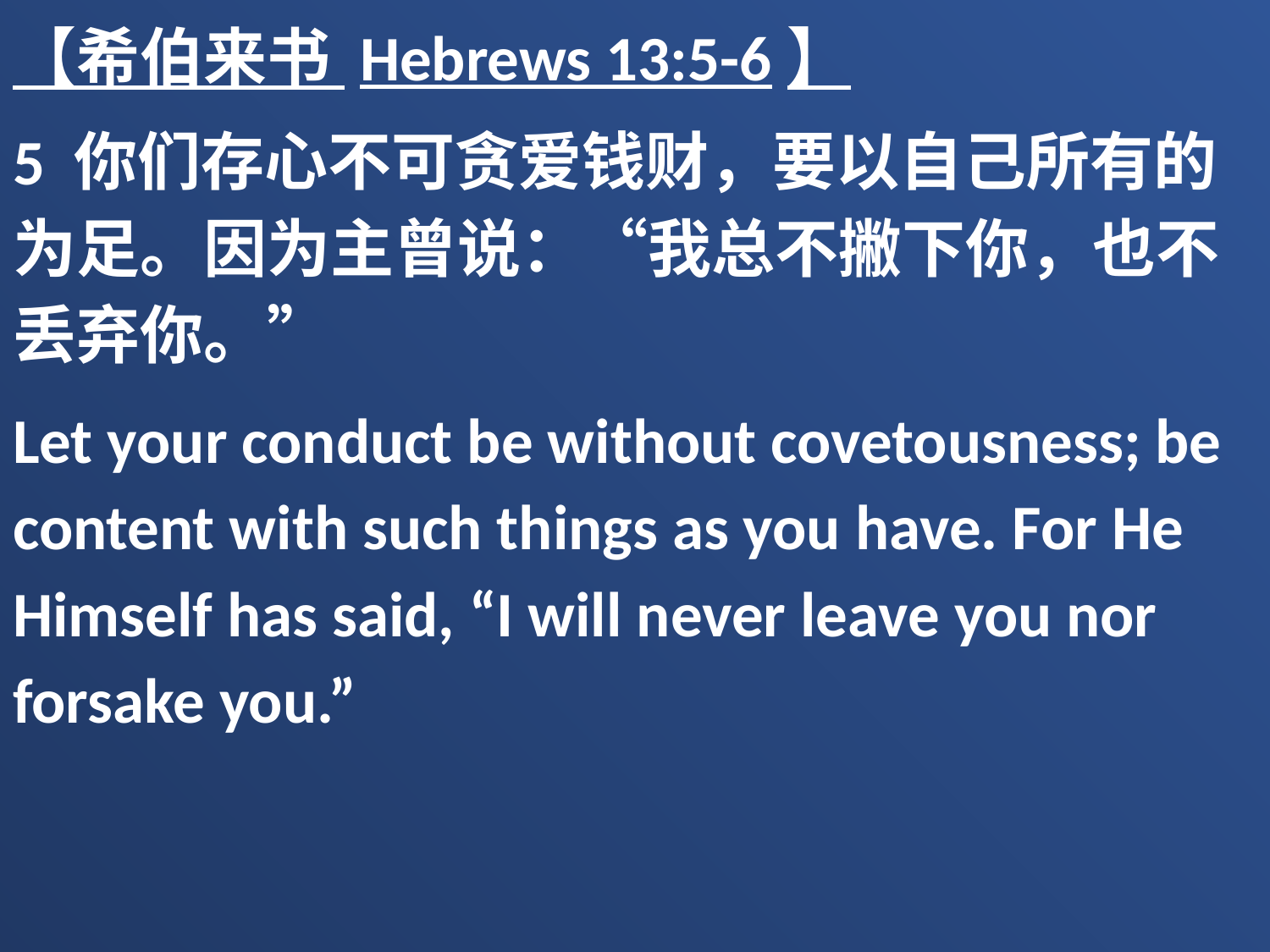

【希伯来书 Hebrews 13:5-6】
5 你们存心不可贪爱钱财，要以自己所有的为足。因为主曾说：“我总不撇下你，也不丢弃你。”
Let your conduct be without covetousness; be content with such things as you have. For He Himself has said, “I will never leave you nor forsake you.”